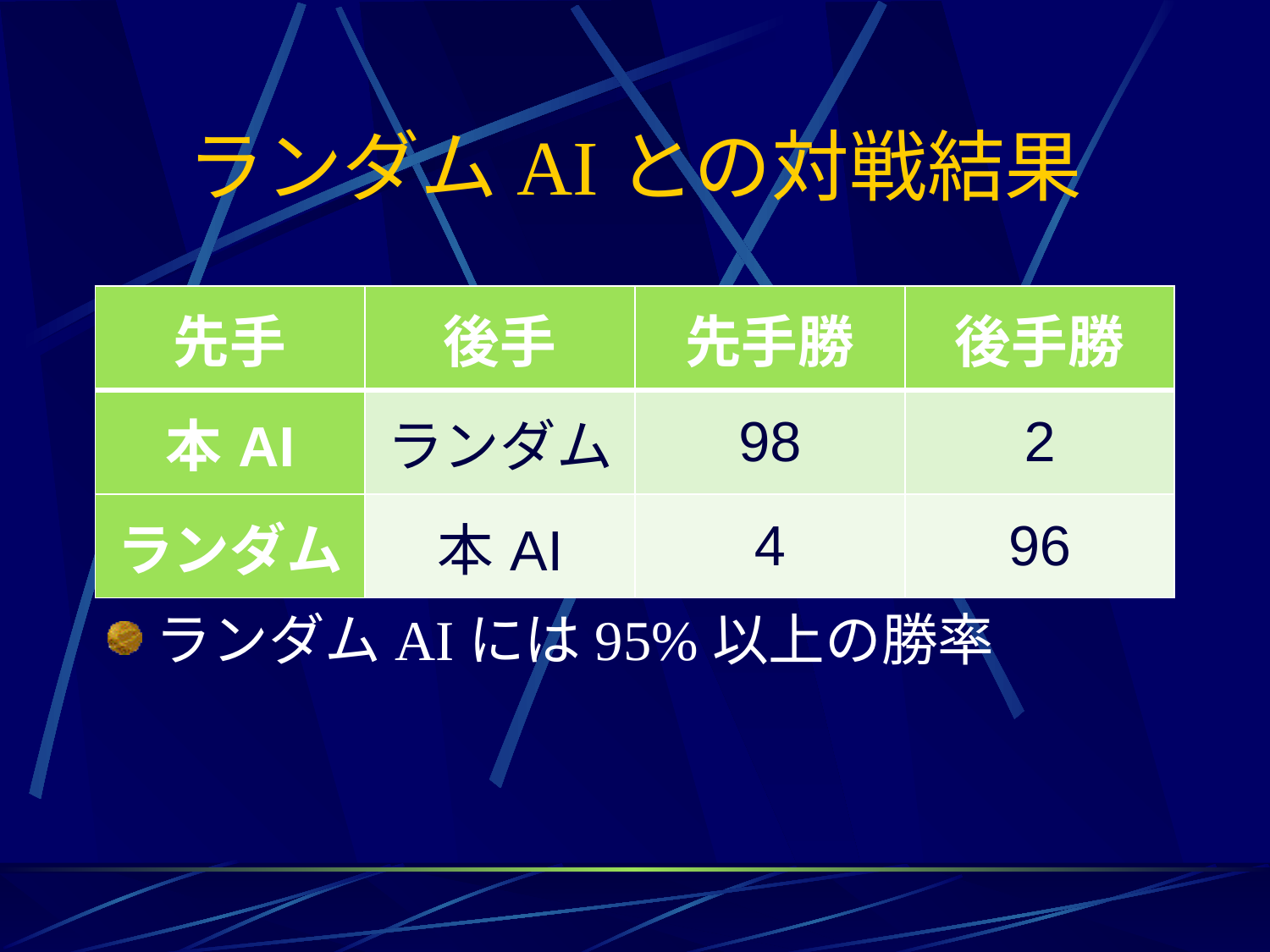

# ランダムAIとの対戦結果
| 先手 | 後手 | 先手勝 | 後手勝 |
| --- | --- | --- | --- |
| 本AI | ランダム | 98 | 2 |
| ランダム | 本AI | 4 | 96 |
ランダムAIには95%以上の勝率